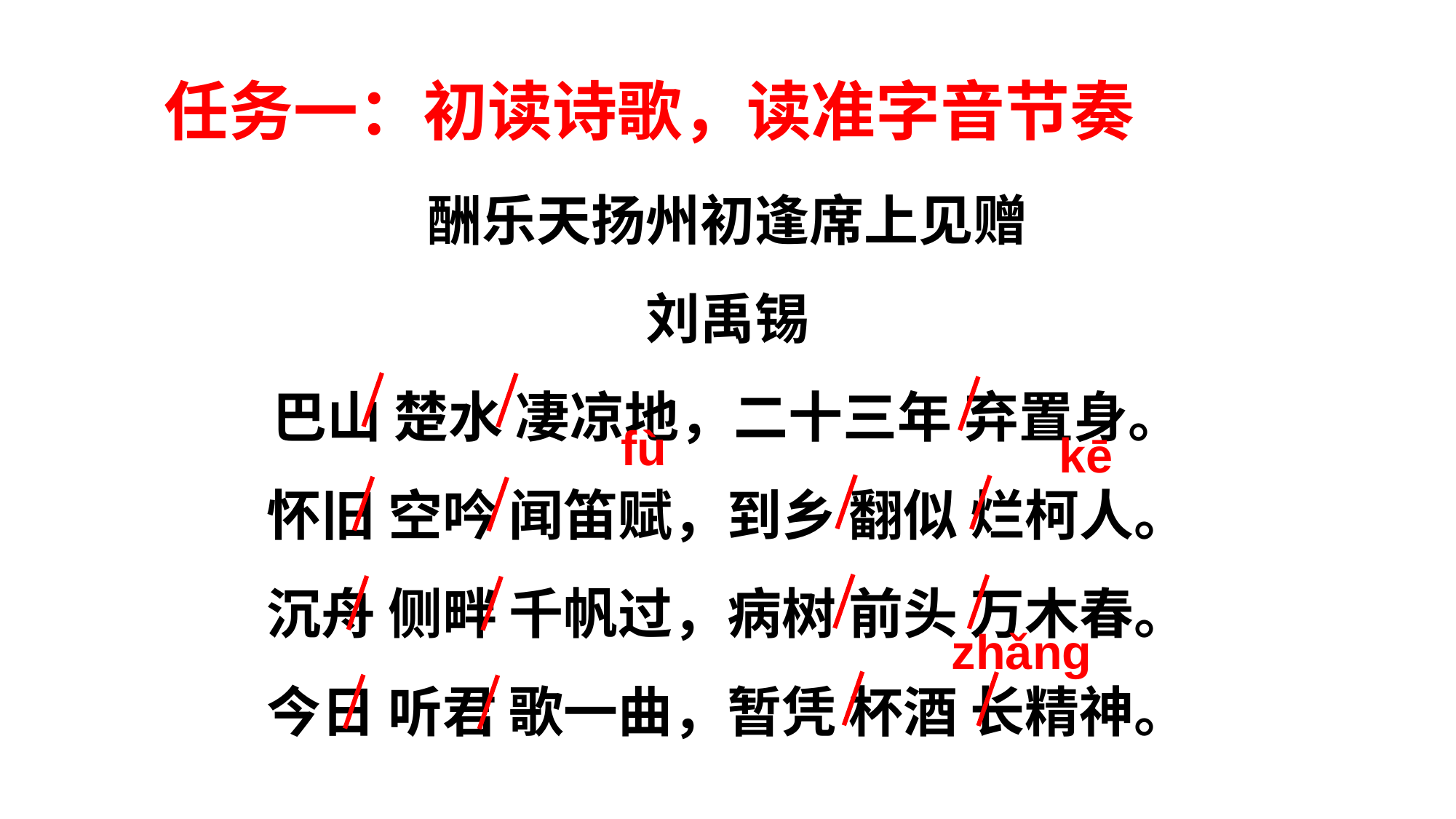

任务一：初读诗歌，读准字音节奏
酬乐天扬州初逢席上见赠
刘禹锡
巴山 楚水 凄凉地，二十三年 弃置身。
怀旧 空吟 闻笛赋，到乡 翻似 烂柯人。
沉舟 侧畔 千帆过，病树 前头 万木春。
今日 听君 歌一曲，暂凭 杯酒 长精神。
fù
kē
zhǎnɡ